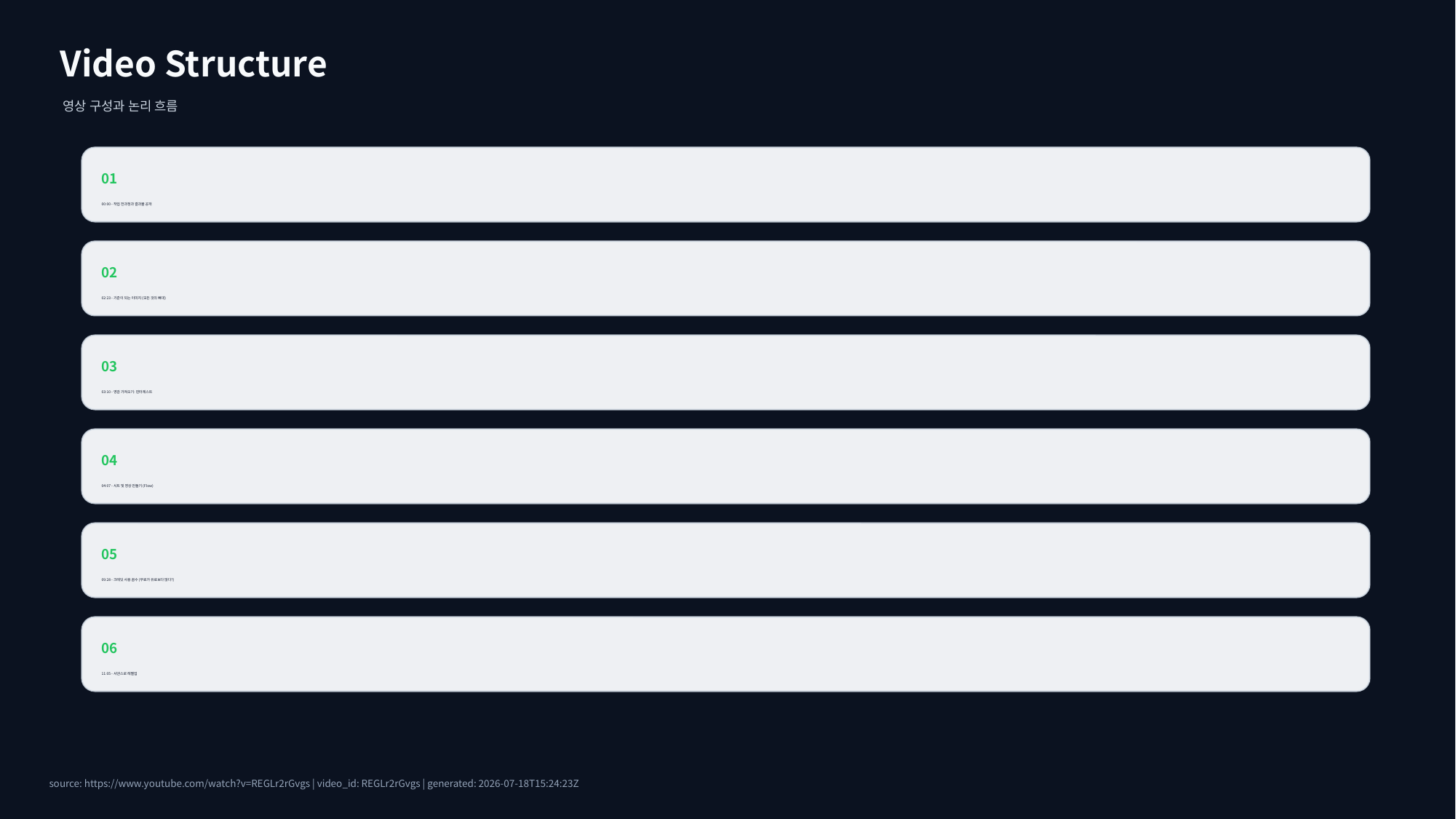

Video Structure
영상 구성과 논리 흐름

01
00:00 - 작업 전과정과 결과물 공개

02
02:23 - 기준이 되는 이미지 (모든 것의 뼈대)

03
03:10 - 영감 가져오기: 핀터레스트

04
04:07 - 시트 및 영상 만들기 (Flow)

05
09:28 - 크레딧 사용 꼼수 (무료가 유료보다 많다?)

06
11:05 - 시댄스로 레벨업
source: https://www.youtube.com/watch?v=REGLr2rGvgs | video_id: REGLr2rGvgs | generated: 2026-07-18T15:24:23Z